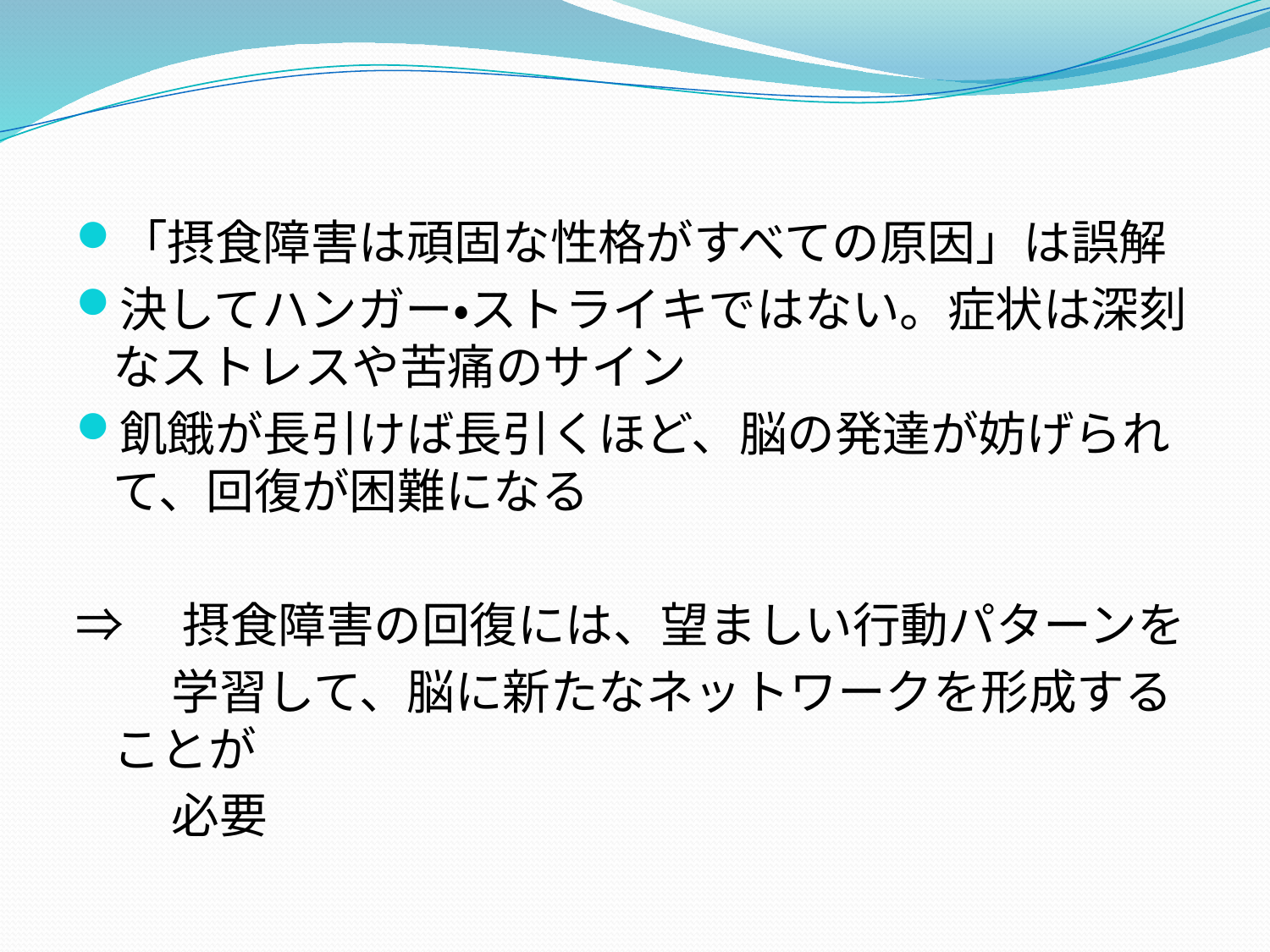

「摂食障害は頑固な性格がすべての原因」は誤解
決してハンガー・ストライキではない。症状は深刻なストレスや苦痛のサイン
飢餓が長引けば長引くほど、脳の発達が妨げられて、回復が困難になる

⇒　摂食障害の回復には、望ましい行動パターンを
　　学習して、脳に新たなネットワークを形成することが
　　必要